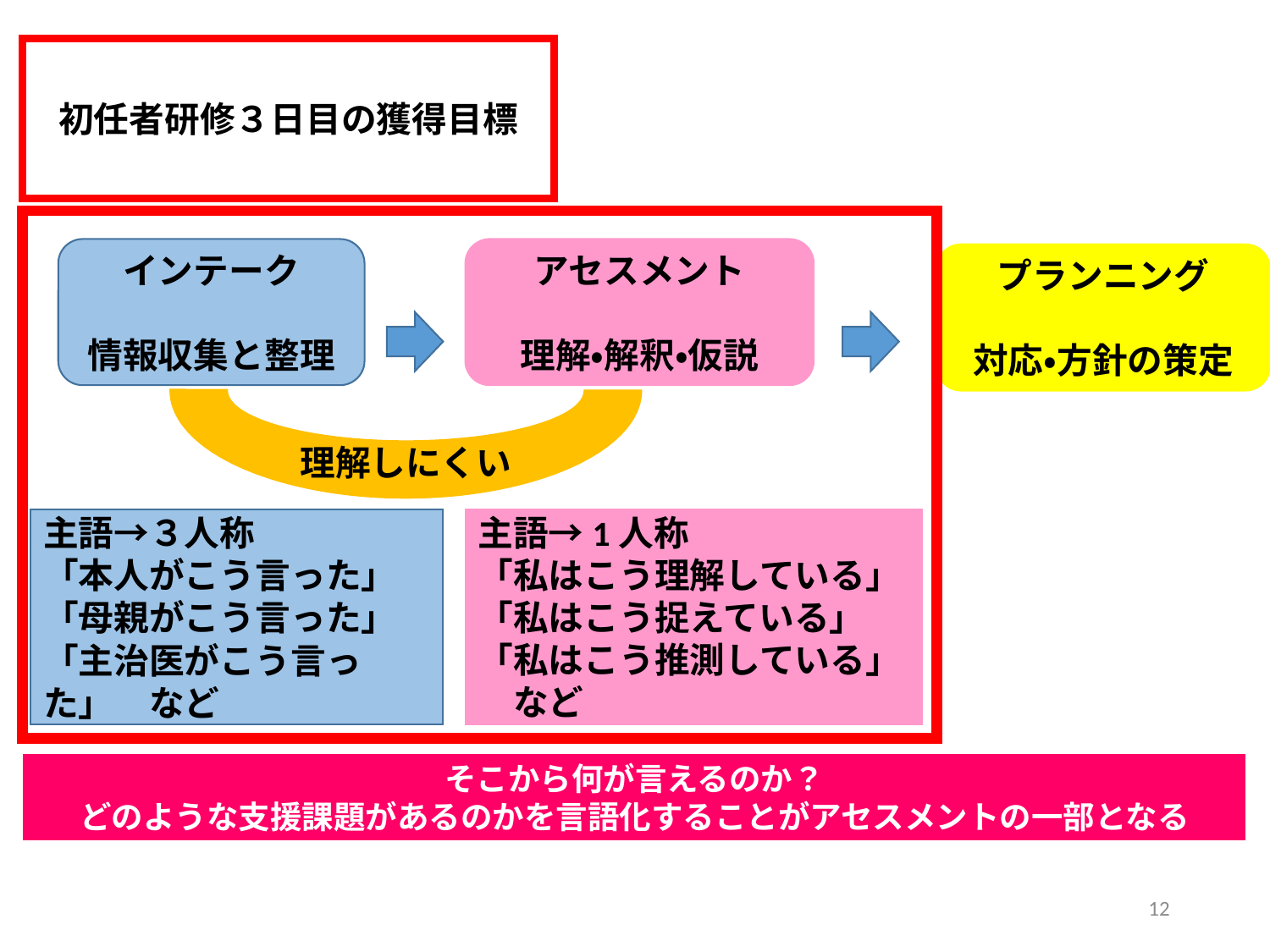

初任者研修３日目の獲得目標

インテーク

情報収集と整理
アセスメント

理解・解釈・仮説
プランニング

対応・方針の策定

理解しにくい
主語→1人称
「私はこう理解している」
「私はこう捉えている」
「私はこう推測している」　など
主語→３人称
「本人がこう言った」
「母親がこう言った」
「主治医がこう言った」　など
そこから何が言えるのか？
どのような支援課題があるのかを言語化することがアセスメントの一部となる
12